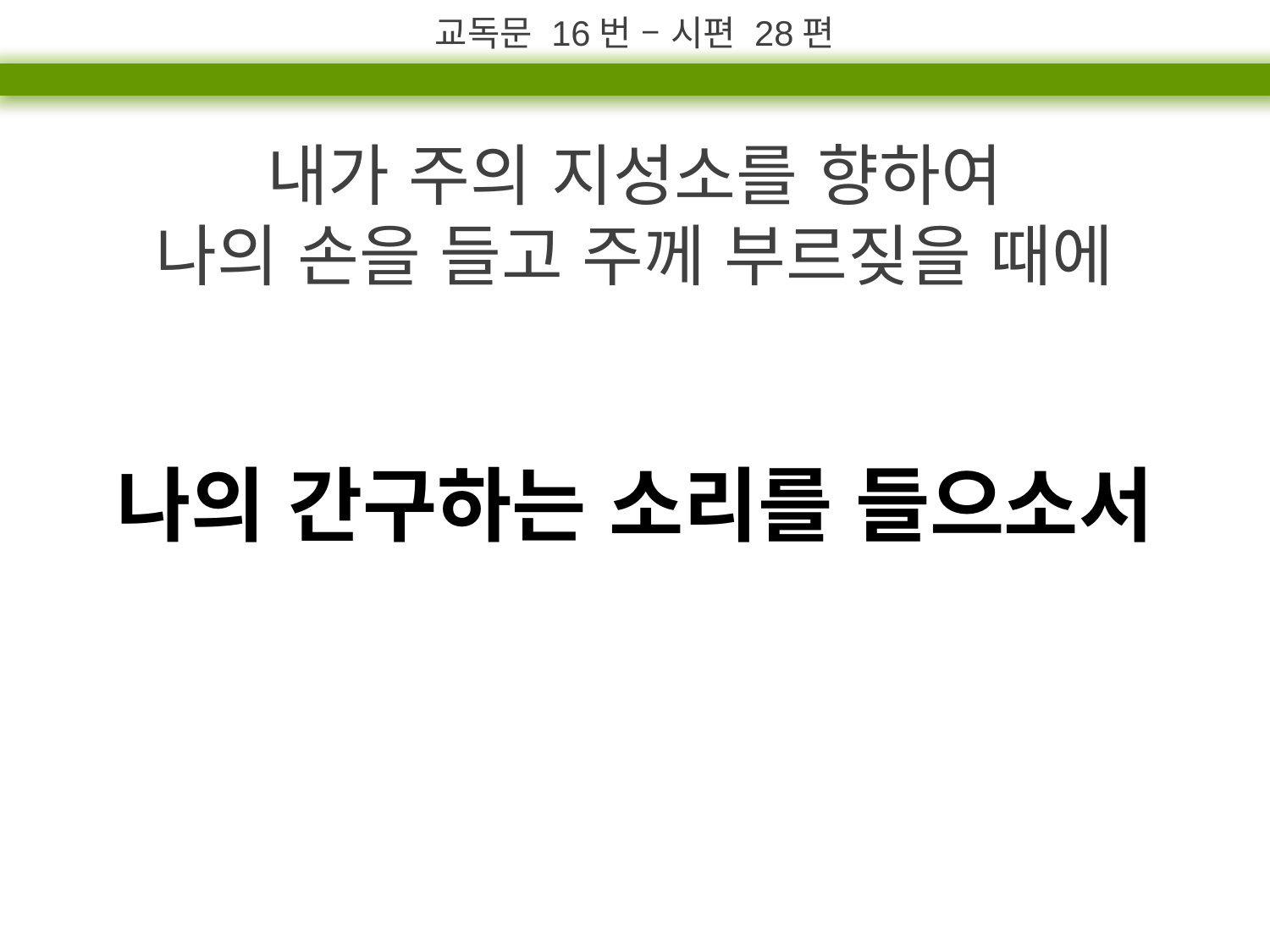

교독문 16번 – 시편 28편

내가 주의 지성소를 향하여
나의 손을 들고 주께 부르짖을 때에
나의 간구하는 소리를 들으소서